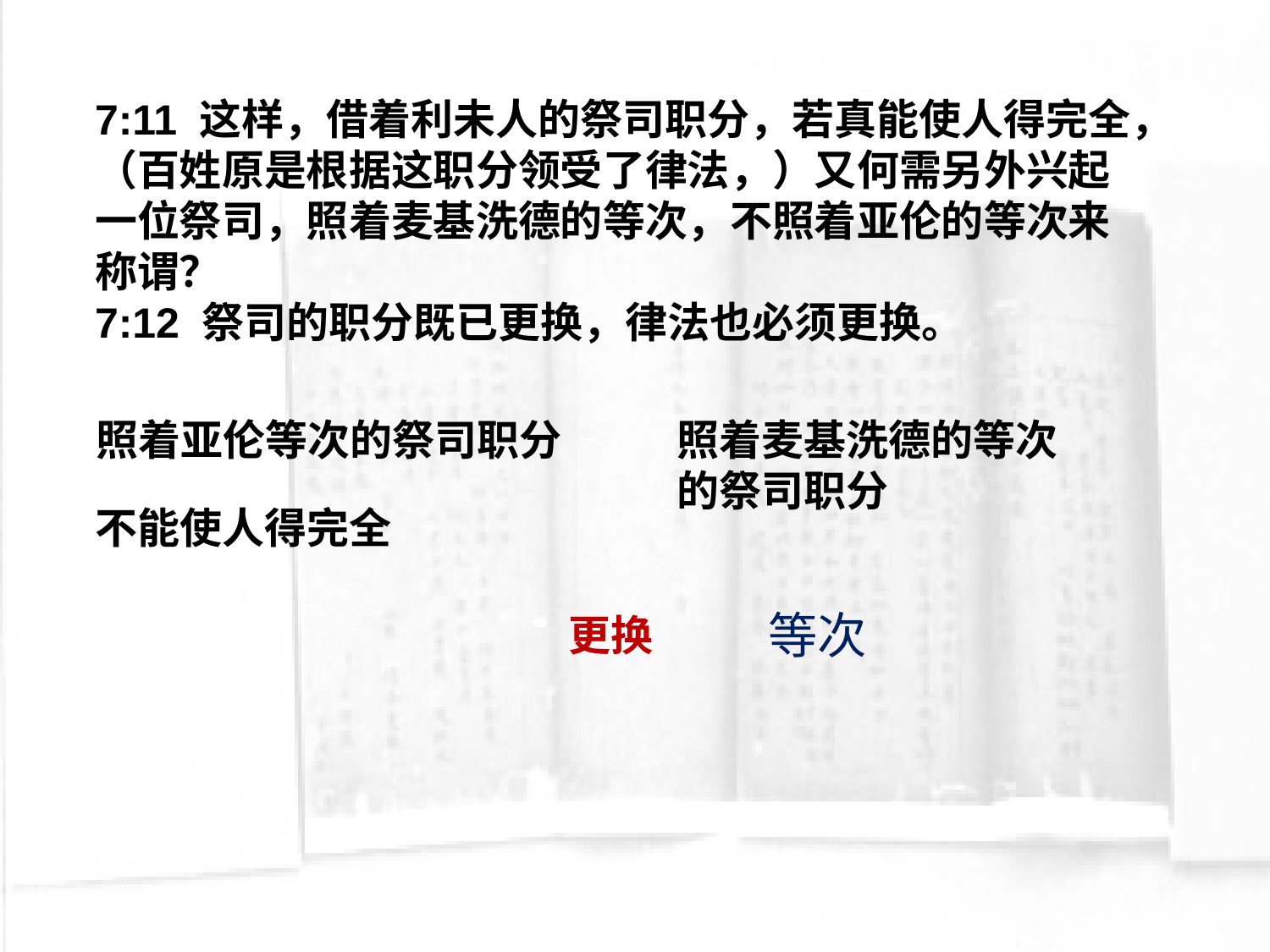

7:11 这样，借着利未人的祭司职分，若真能使人得完全，（百姓原是根据这职分领受了律法，）又何需另外兴起一位祭司，照着麦基洗德的等次，不照着亚伦的等次来称谓？
7:12 祭司的职分既已更换，律法也必须更换。
照着亚伦等次的祭司职分
照着麦基洗德的等次的祭司职分
不能使人得完全
等次
更换